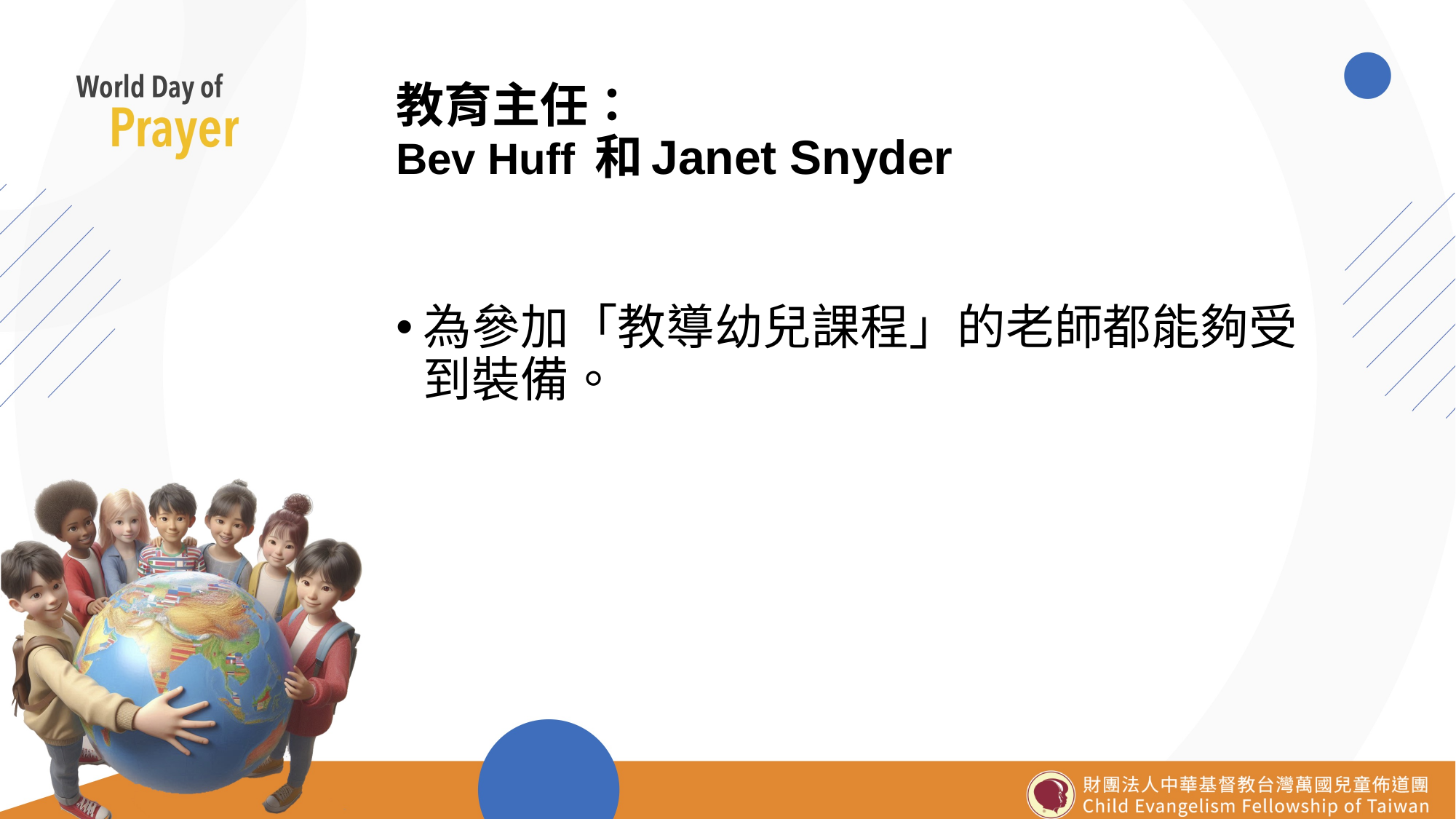

# 教育主任： Bev Huff 和Janet Snyder
為參加「教導幼兒課程」的老師都能夠受到裝備。